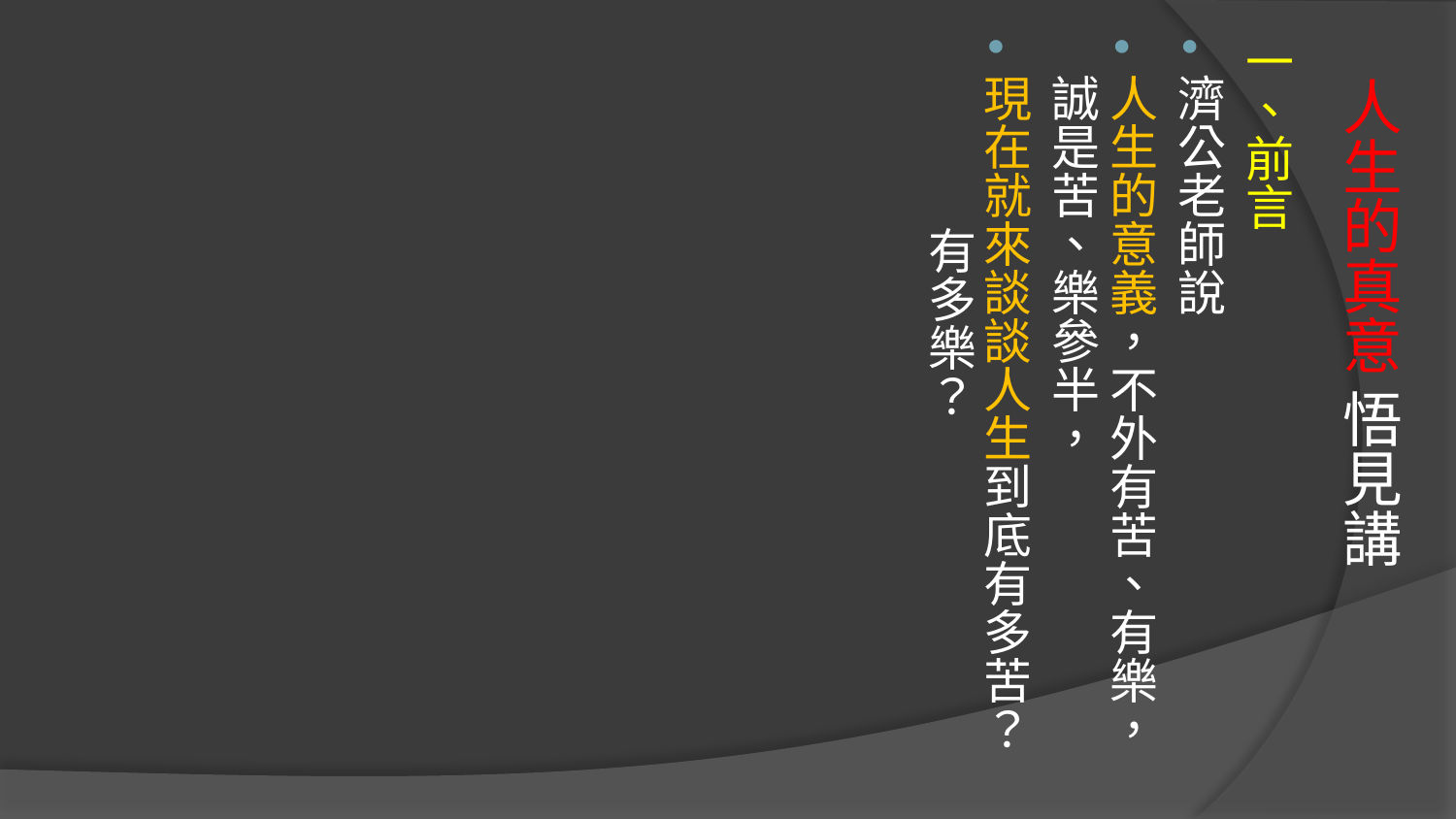

一、前言
濟公老師說
人生的意義，不外有苦、有樂，誠是苦、樂參半，
現在就來談談人生到底有多苦？                 有多樂？

# 人生的真意 悟見講